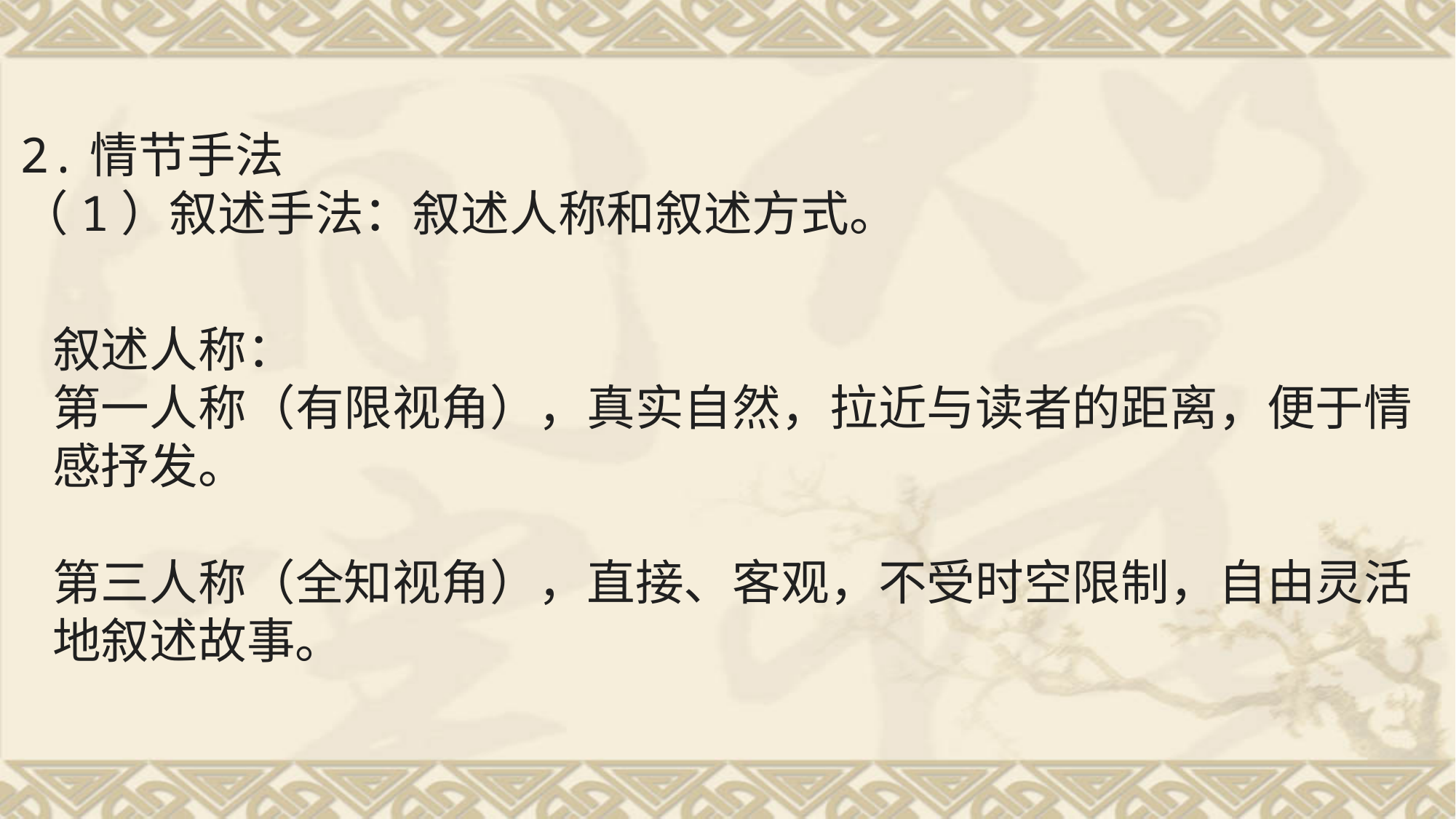

2.情节手法
（1）叙述手法：叙述人称和叙述方式。

叙述人称：
第一人称（有限视角），真实自然，拉近与读者的距离，便于情感抒发。

第三人称（全知视角），直接、客观，不受时空限制，自由灵活地叙述故事。